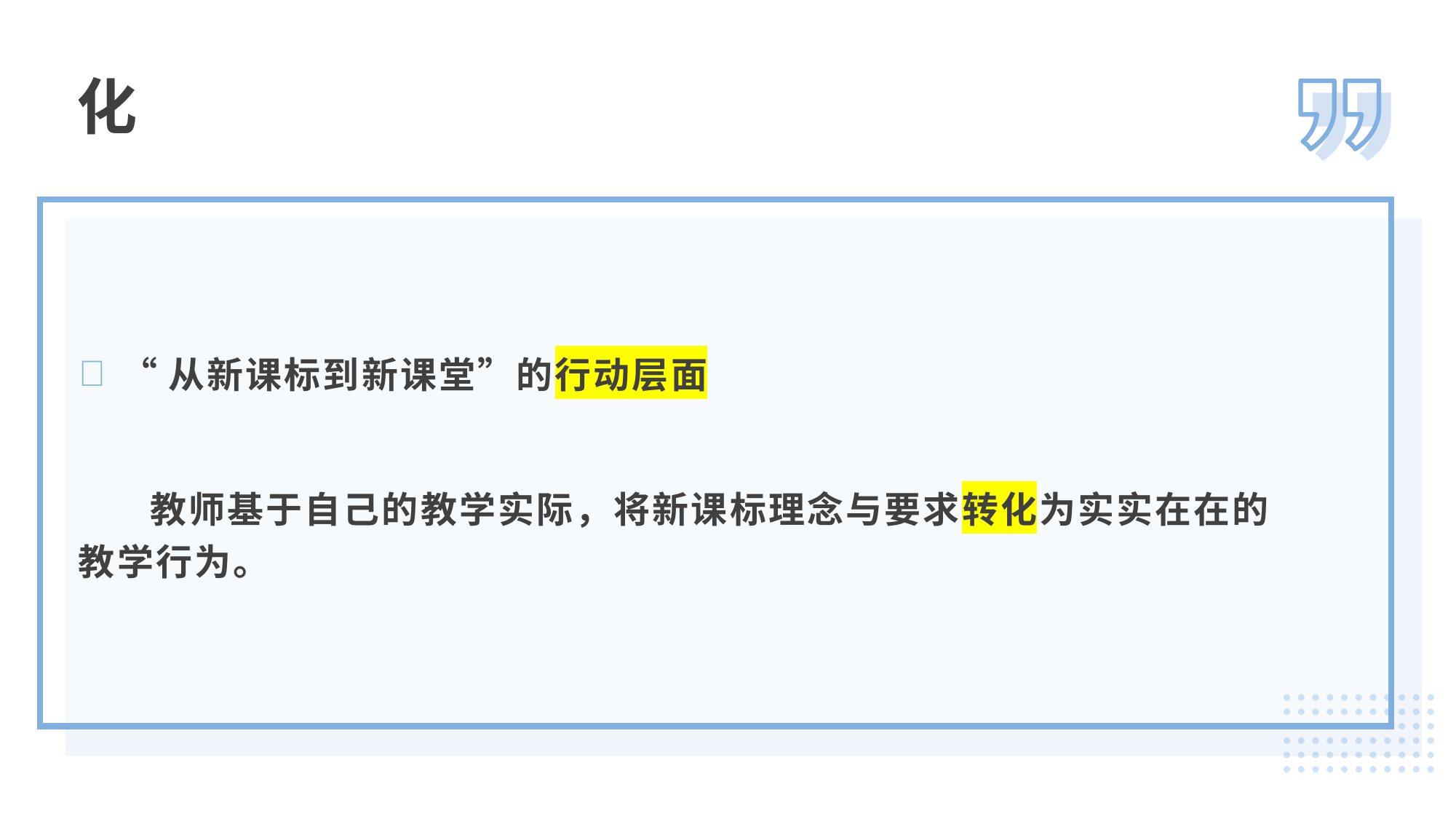

化

“从新课标到新课堂”的行动层面

      教师基于自己的教学实际，将新课标理念与要求转化为实实在在的教学行为。